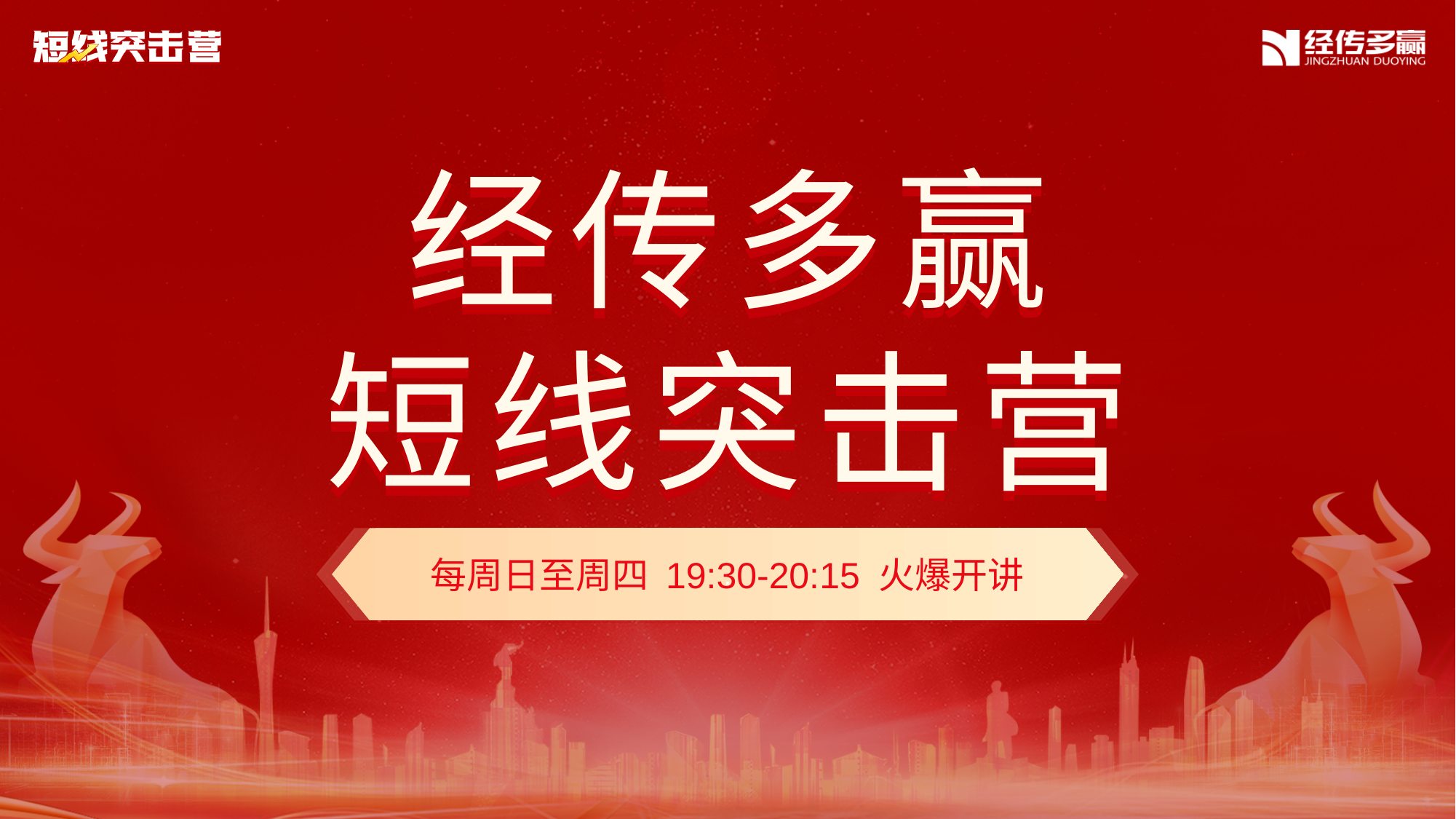

经传多赢
短线突击营
经传多赢
短线突击营

.
每周日至周四 19:30-20:15 火爆开讲